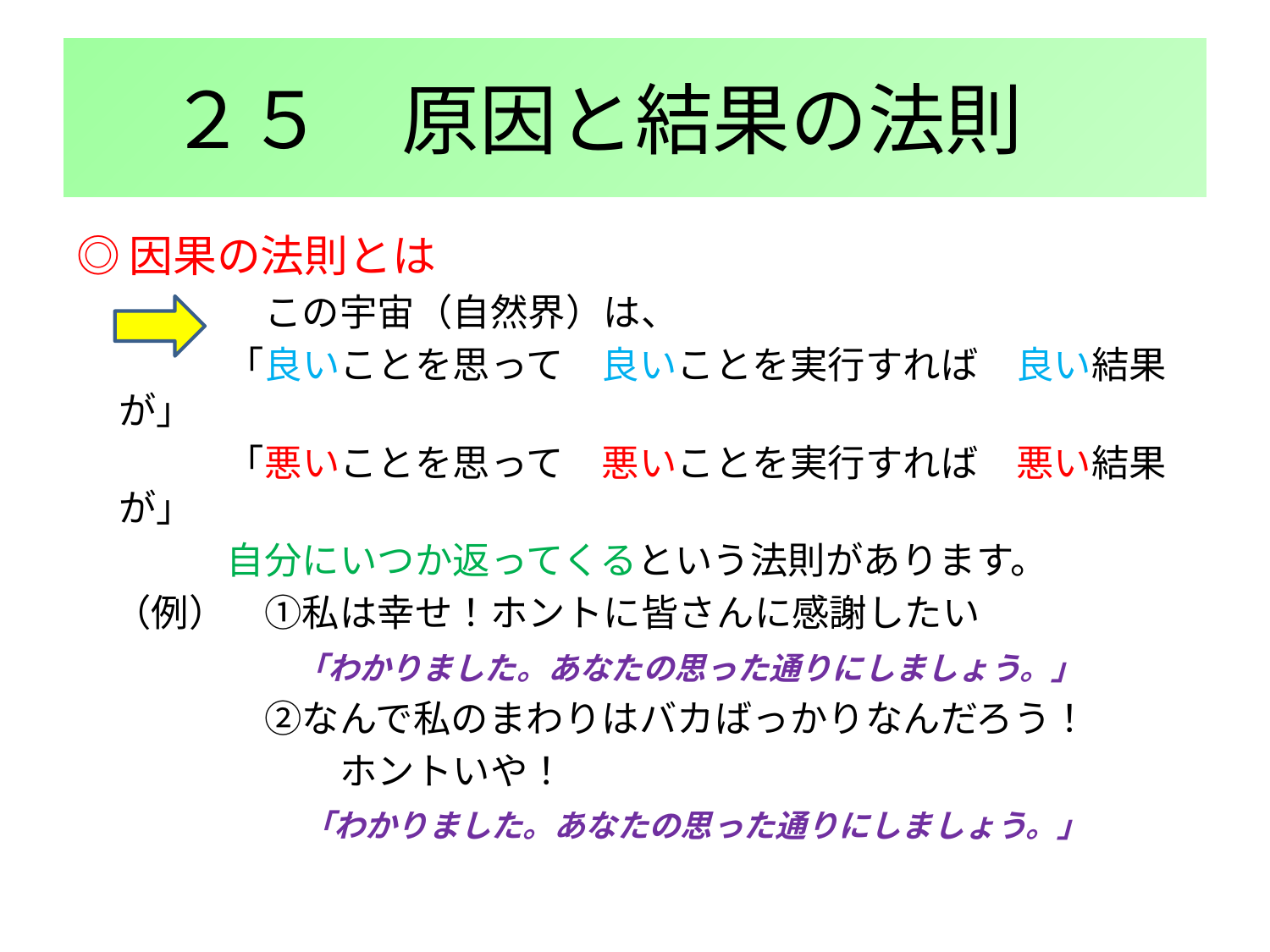

# ２５　原因と結果の法則
◎因果の法則とは
　　　　　この宇宙（自然界）は、
　　　　「良いことを思って　良いことを実行すれば　良い結果が」
　　　　「悪いことを思って　悪いことを実行すれば　悪い結果が」
　　　　自分にいつか返ってくるという法則があります。
　（例）　①私は幸せ！ホントに皆さんに感謝したい
　　　　　　「わかりました。あなたの思った通りにしましょう。」
　　　　　②なんで私のまわりはバカばっかりなんだろう！
　　　　　　　ホントいや！
　　　　　　「わかりました。あなたの思った通りにしましょう。」